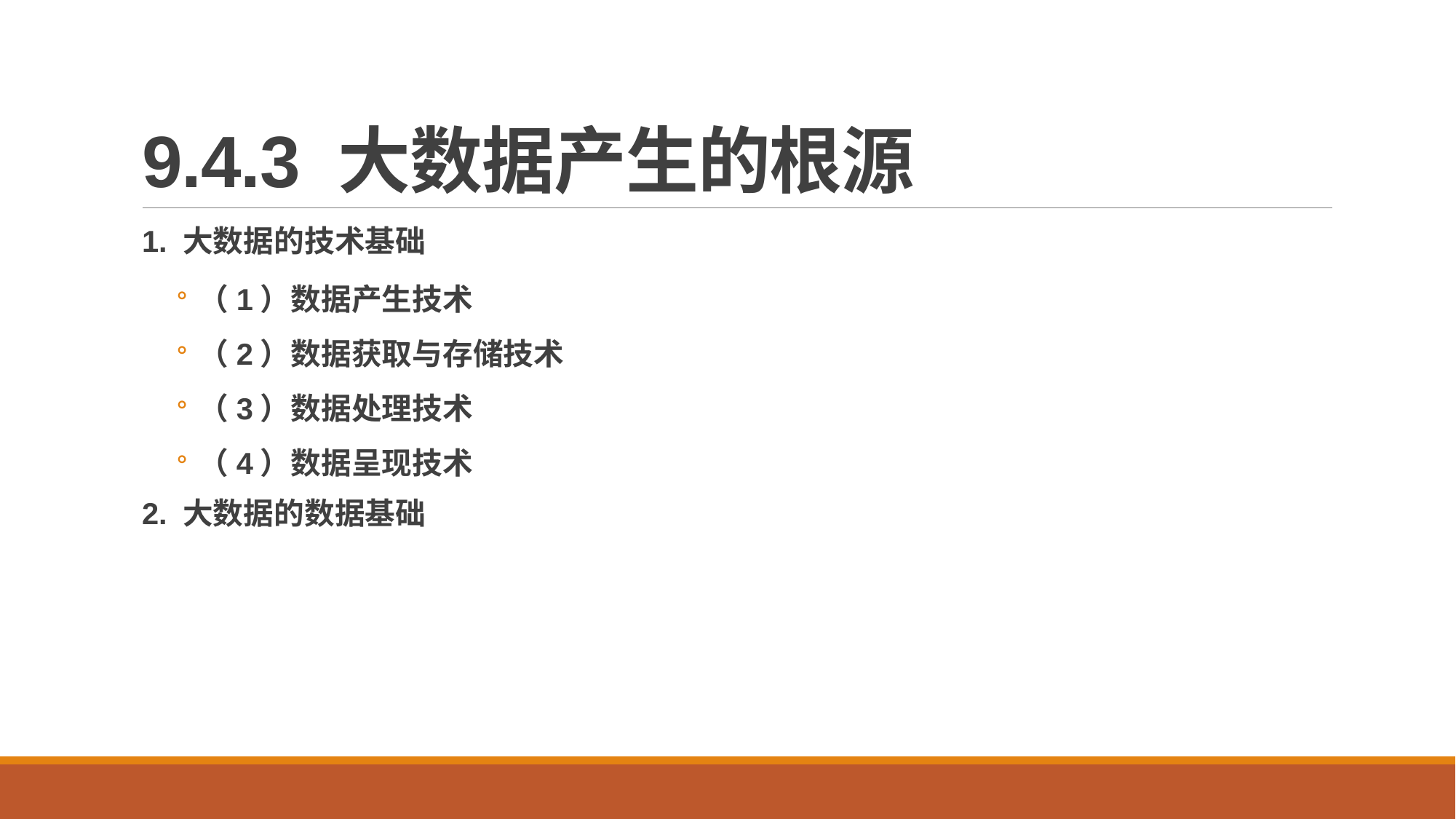

# 9.4.3 大数据产生的根源
1. 大数据的技术基础
（1）数据产生技术
（2）数据获取与存储技术
（3）数据处理技术
（4）数据呈现技术
2. 大数据的数据基础